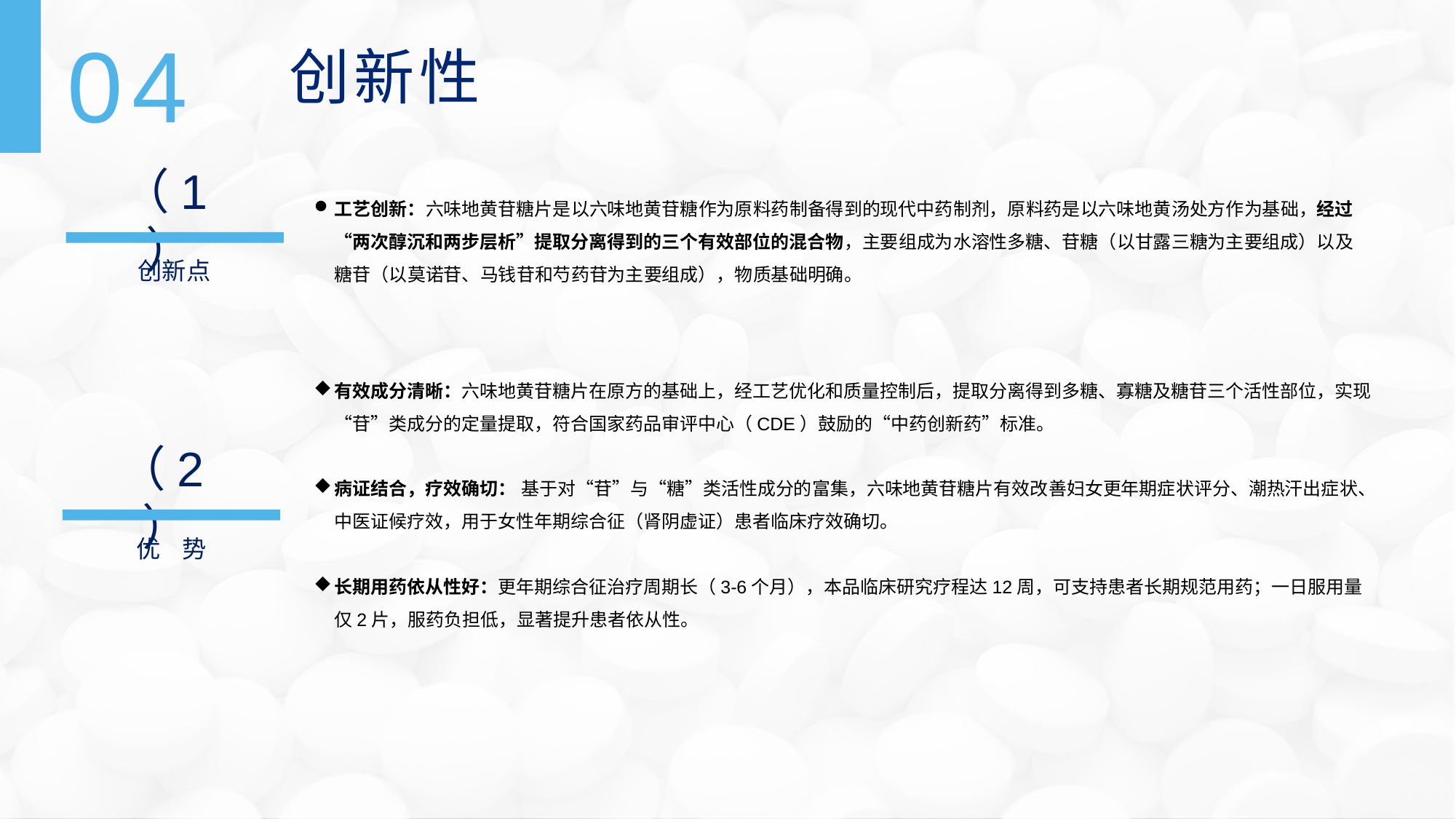

04
创新性
（1）
工艺创新：六味地黄苷糖片是以六味地黄苷糖作为原料药制备得到的现代中药制剂，原料药是以六味地黄汤处方作为基础，经过“两次醇沉和两步层析”提取分离得到的三个有效部位的混合物，主要组成为水溶性多糖、苷糖（以甘露三糖为主要组成）以及糖苷（以莫诺苷、马钱苷和芍药苷为主要组成），物质基础明确。

创新点

有效成分清晰：六味地黄苷糖片在原方的基础上，经工艺优化和质量控制后，提取分离得到多糖、寡糖及糖苷三个活性部位，实现“苷”类成分的定量提取，符合国家药品审评中心（CDE）鼓励的“中药创新药”标准。

病证结合，疗效确切： 基于对“苷”与“糖”类活性成分的富集，六味地黄苷糖片有效改善妇女更年期症状评分、潮热汗出症状、中医证候疗效，用于女性年期综合征（肾阴虚证）患者临床疗效确切。

长期用药依从性好：更年期综合征治疗周期长（3-6个月），本品临床研究疗程达12周，可支持患者长期规范用药；一日服用量仅2片，服药负担低，显著提升患者依从性。
（2）

优    势
10